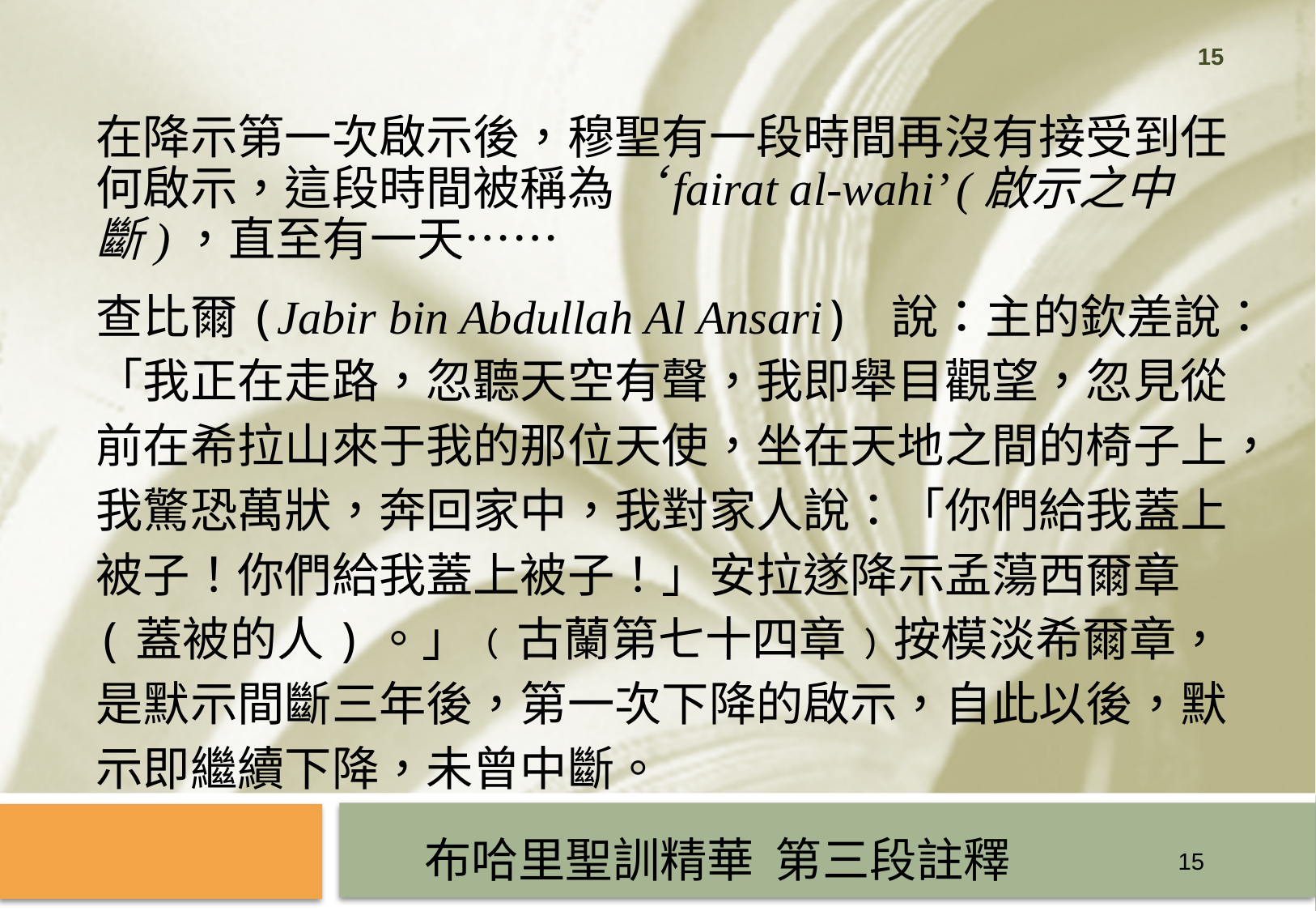

15
在降示第一次啟示後，穆聖有一段時間再沒有接受到任何啟示，這段時間被稱為‘fairat al-wahi’ (啟示之中斷)，直至有一天……
查比爾(Jabir bin Abdullah Al Ansari) 說：主的欽差說：「我正在走路，忽聽天空有聲，我即舉目觀望，忽見從前在希拉山來于我的那位天使，坐在天地之間的椅子上，我驚恐萬狀，奔回家中，我對家人說：「你們給我蓋上被子！你們給我蓋上被子！」安拉遂降示孟蕩西爾章(蓋被的人)。」﹙古蘭第七十四章﹚按模淡希爾章，是默示間斷三年後，第一次下降的啟示，自此以後，默示即繼續下降，未曾中斷。
布哈里聖訓精華  第三段註釋
15